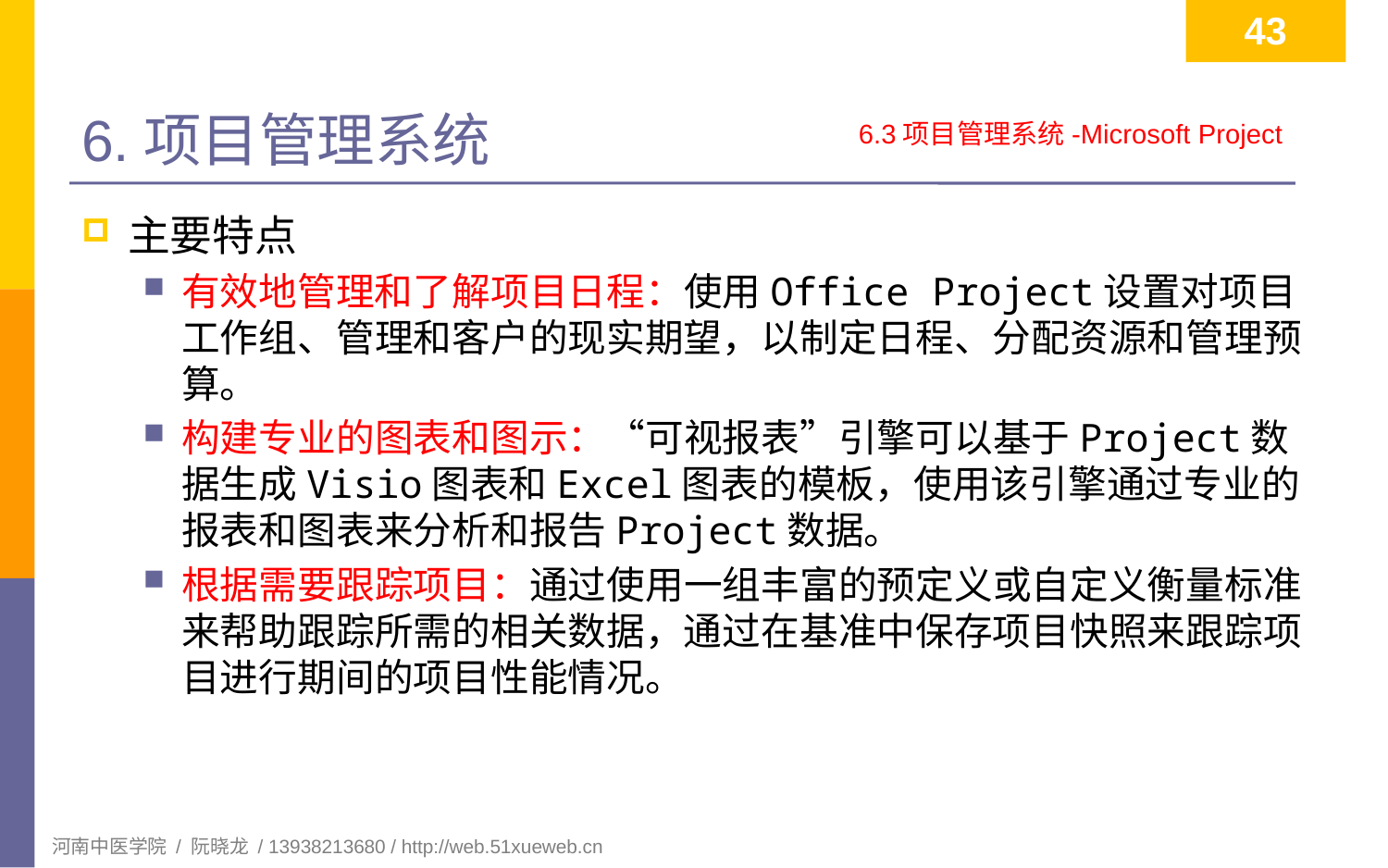

43
# 6.项目管理系统
6.3项目管理系统-Microsoft Project
主要特点
有效地管理和了解项目日程：使用Office Project设置对项目工作组、管理和客户的现实期望，以制定日程、分配资源和管理预算。
构建专业的图表和图示：“可视报表”引擎可以基于Project数据生成Visio图表和Excel图表的模板，使用该引擎通过专业的报表和图表来分析和报告Project数据。
根据需要跟踪项目：通过使用一组丰富的预定义或自定义衡量标准来帮助跟踪所需的相关数据，通过在基准中保存项目快照来跟踪项目进行期间的项目性能情况。